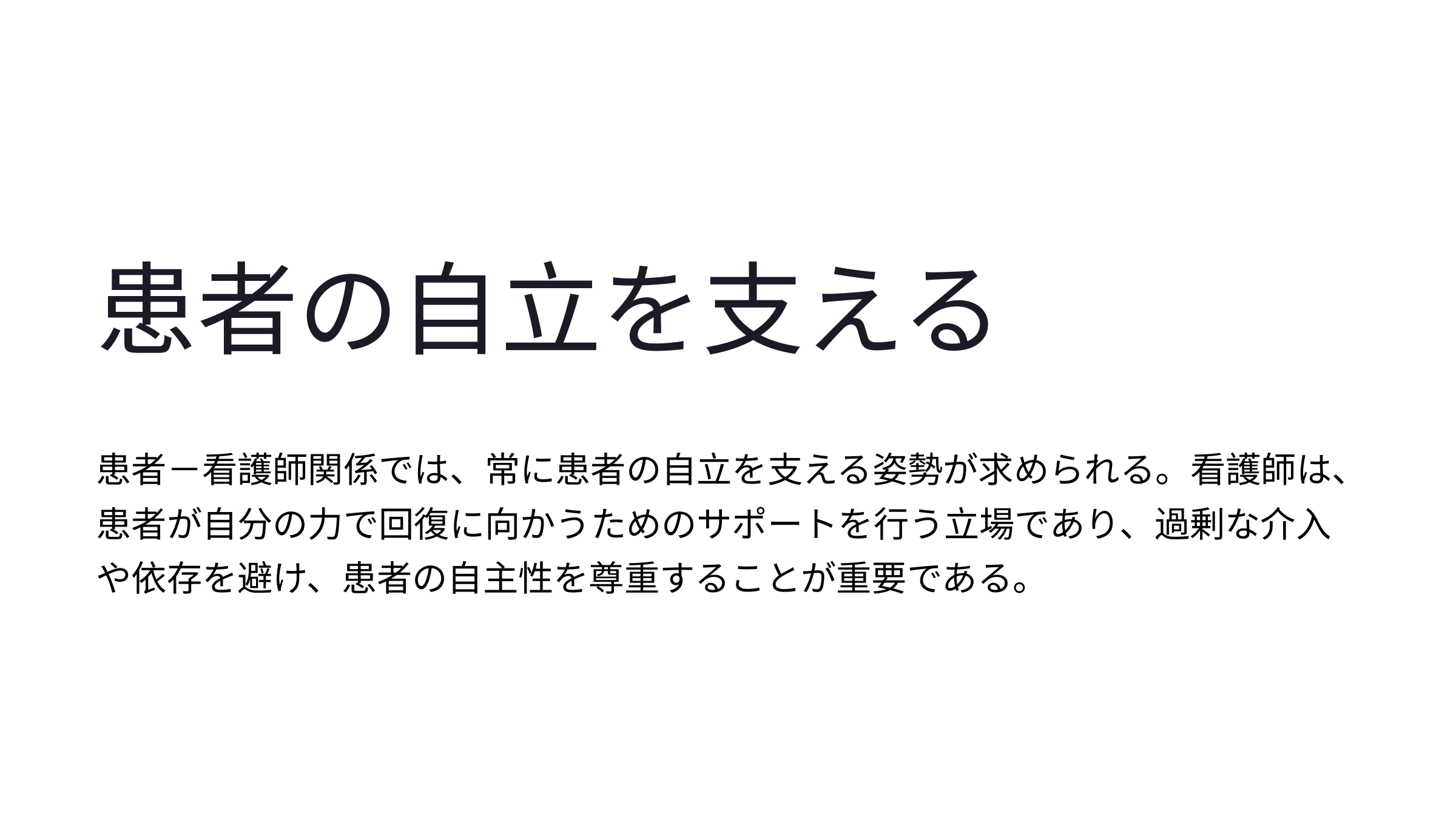

患者の自立を支える
患者－看護師関係では、常に患者の自立を支える姿勢が求められる。看護師は、患者が自分の力で回復に向かうためのサポートを行う立場であり、過剰な介入や依存を避け、患者の自主性を尊重することが重要である。